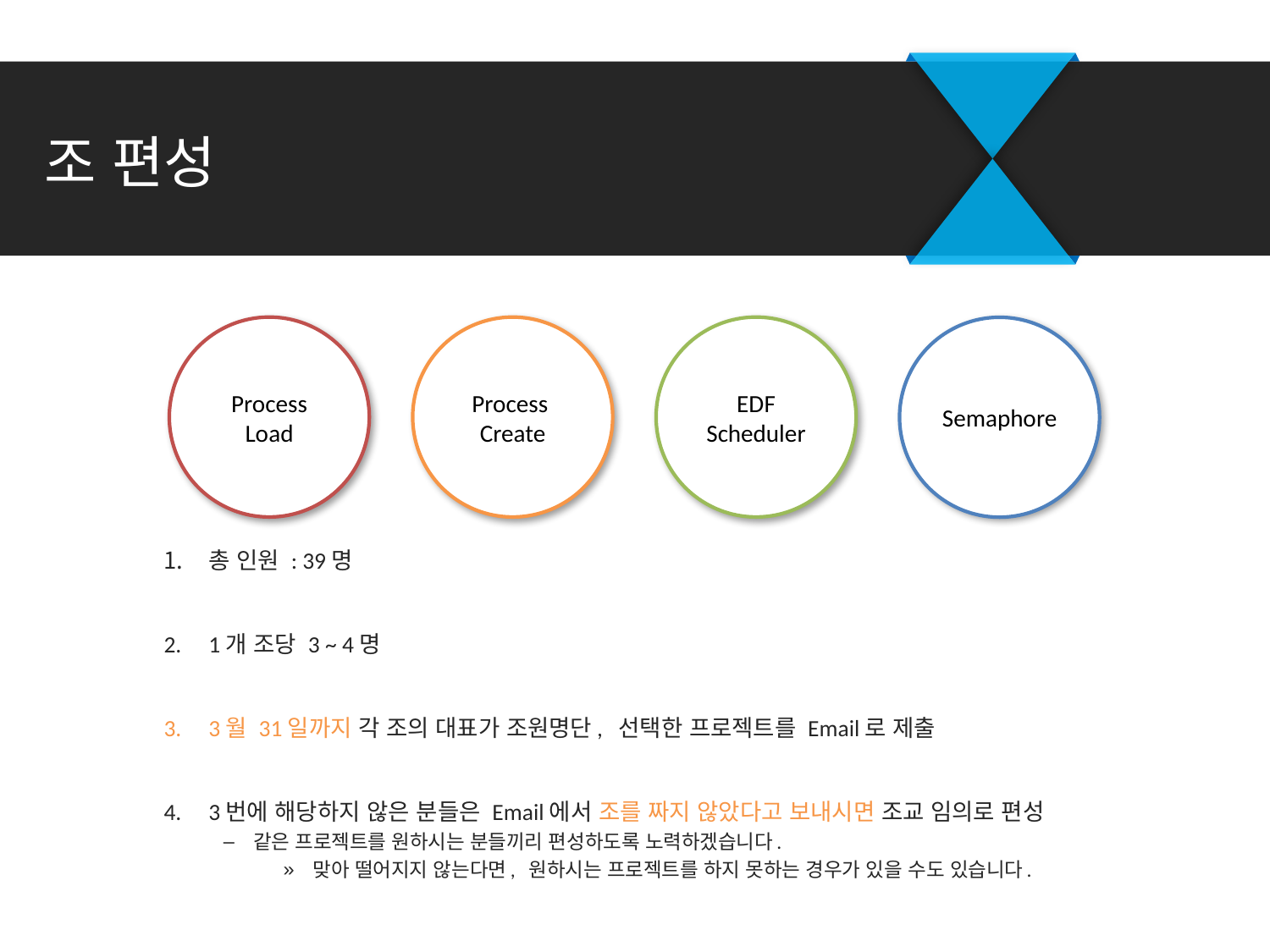

# 조 편성
Process Load
Process
Create
EDF
Scheduler
Semaphore
총 인원 : 39명

1개 조당 3 ~ 4명

3월 31일까지 각 조의 대표가 조원명단,  선택한 프로젝트를 Email로 제출

3번에 해당하지 않은 분들은 Email에서 조를 짜지 않았다고 보내시면 조교 임의로 편성
같은 프로젝트를 원하시는 분들끼리 편성하도록 노력하겠습니다.
맞아 떨어지지 않는다면,  원하시는 프로젝트를 하지 못하는 경우가 있을 수도 있습니다.